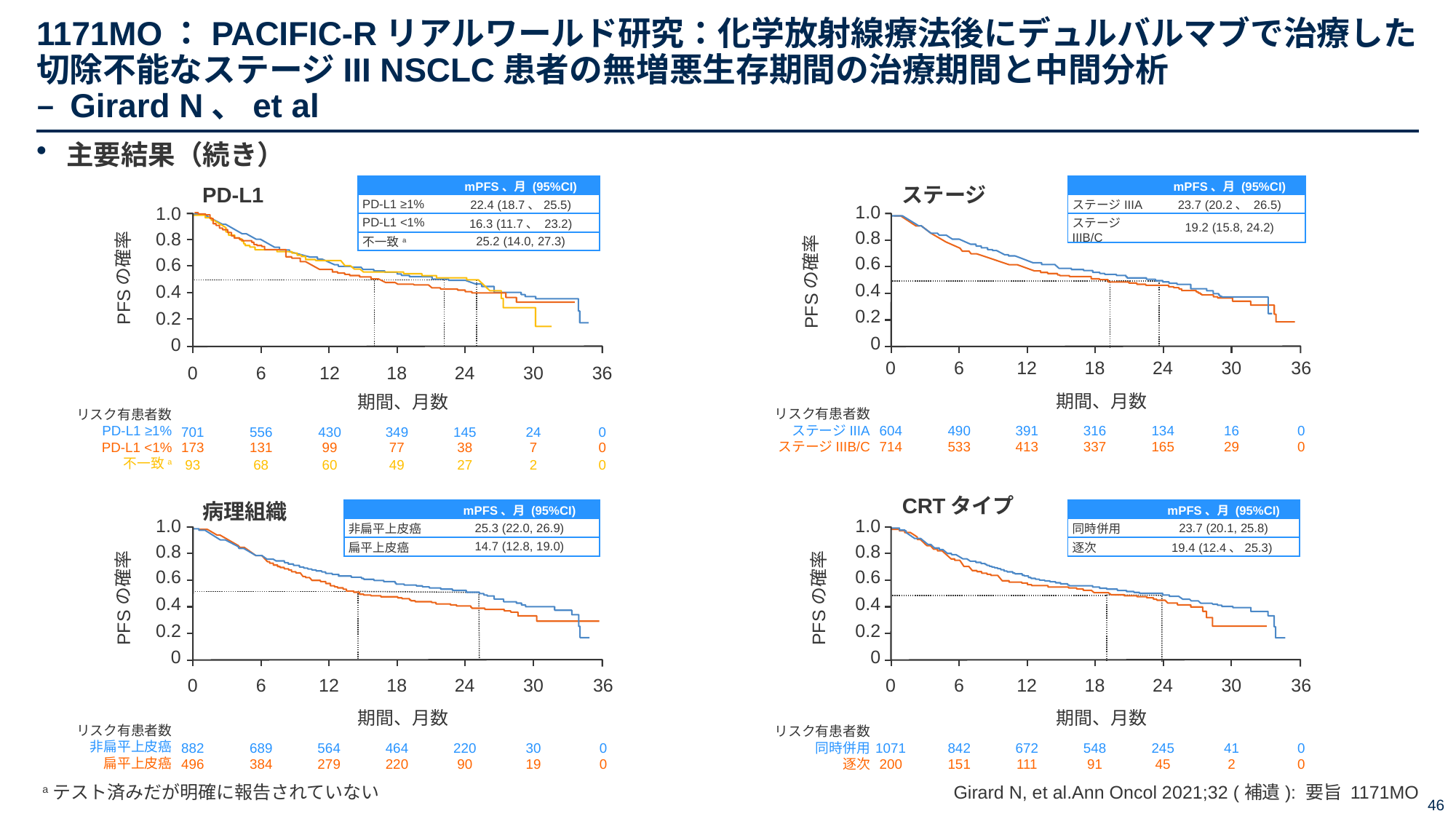

# 1171MO：PACIFIC-Rリアルワールド研究：化学放射線療法後にデュルバルマブで治療した切除不能なステージIII NSCLC患者の無増悪生存期間の治療期間と中間分析 – Girard N、et al
主要結果（続き）
PD-L1
1.0

0.8
0.6
PFSの確率

0.4
0.2
0
0
6
12
18
24
30
36
期間、月数
リスク有患者数
PD-L1 ≥1%
PD-L1 <1%
不一致a
701
556
430
349
145
24
0
173
131
99
77
38
7
0
|  | mPFS、月 (95%CI) |
| --- | --- |
| PD-L1 ≥1% | 22.4 (18.7、25.5) |
| PD-L1 <1% | 16.3 (11.7、 23.2) |
| 不一致a | 25.2 (14.0, 27.3) |
ステージ
1.0

0.8
0.6
PFSの確率
0.4

0.2
0
0
6
12
18
24
30
36
期間、月数
リスク有患者数
ステージIIIA
ステージIIIB/C
604
490
391
316
134
16
0
714
533
413
337
165
29
0
|  | mPFS、月 (95%CI) |
| --- | --- |
| ステージIIIA | 23.7 (20.2、 26.5) |
| ステージIIIB/C | 19.2 (15.8, 24.2) |
93
68
60
49
27
2
0
CRTタイプ
1.0

0.8
0.6
PFSの確率
0.4

0.2
0
0
6
12
18
24
30
36
期間、月数
リスク有患者数
同時併用
逐次
1071
842
672
548
245
41
0
200
151
111
91
45
2
0
病理組織
|  | mPFS、月 (95%CI) |
| --- | --- |
| 非扁平上皮癌 | 25.3 (22.0, 26.9) |
| 扁平上皮癌 | 14.7 (12.8, 19.0) |
|  | mPFS、月 (95%CI) |
| --- | --- |
| 同時併用 | 23.7 (20.1, 25.8) |
| 逐次 | 19.4 (12.4、25.3) |
1.0

0.8
0.6
PFSの確率

0.4
0.2
0
0
6
12
18
24
30
36
期間、月数
リスク有患者数
非扁平上皮癌
扁平上皮癌
882
689
564
464
220
30
0
496
384
279
220
90
19
0
aテスト済みだが明確に報告されていない
Girard N, et al.Ann Oncol 2021;32 (補遺): 要旨 1171MO